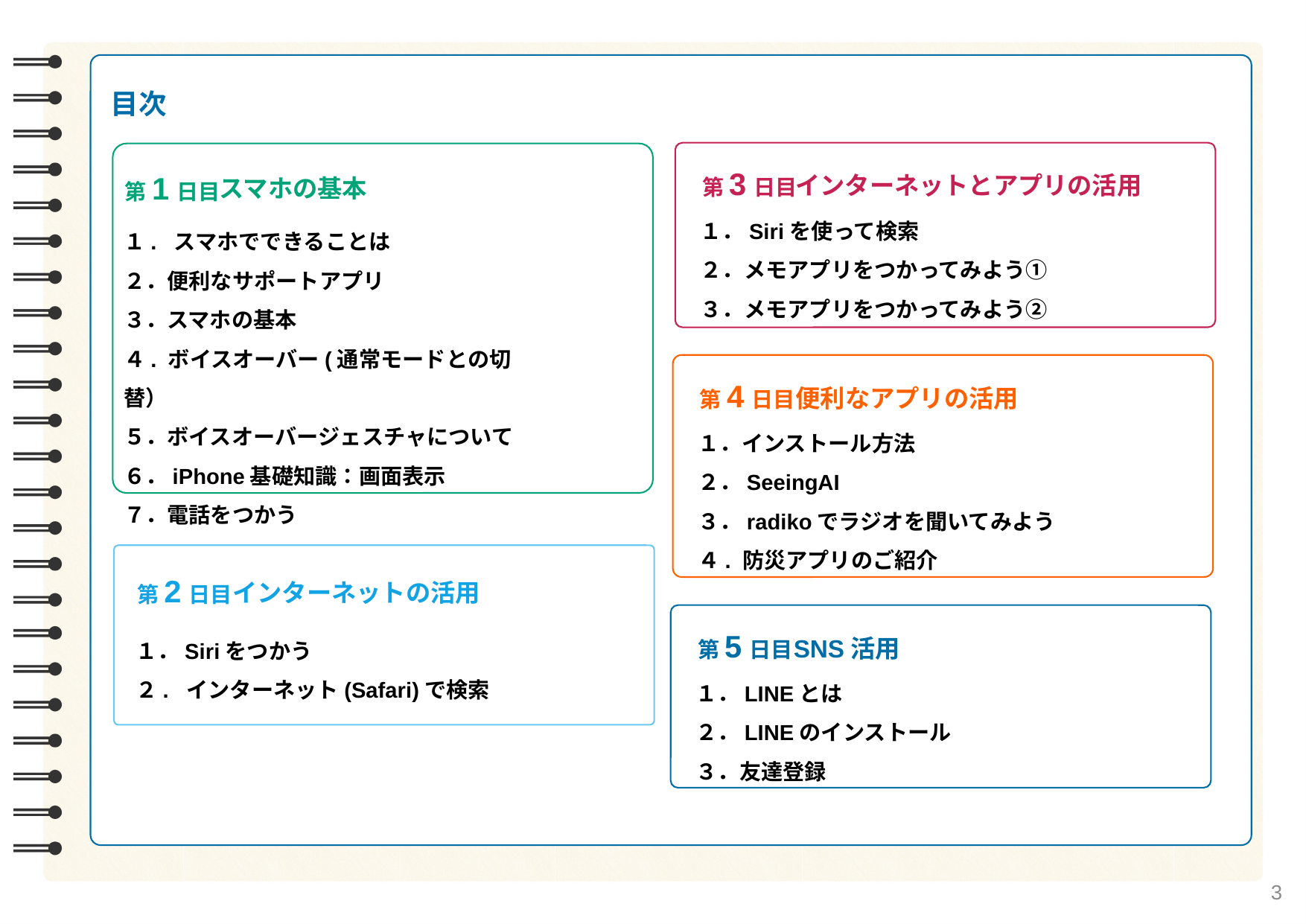

目次

第1日目
スマホの基本
１.  スマホでできることは
２．便利なサポートアプリ
３．スマホの基本
４. ボイスオーバー(通常モードとの切替）
５．ボイスオーバージェスチャについて
６．iPhone基礎知識：画面表示
７．電話をつかう
第3日目
インターネットとアプリの活用
１．Siriを使って検索
２．メモアプリをつかってみよう①
３．メモアプリをつかってみよう②

第4日目
便利なアプリの活用
１．インストール方法
２．SeeingAI
３．radikoでラジオを聞いてみよう
４. 防災アプリのご紹介

第2日目
インターネットの活用
１．Siriをつかう
２.  インターネット(Safari)で検索

第5日目
SNS活用
１．LINEとは
２．LINEのインストール
３．友達登録
3